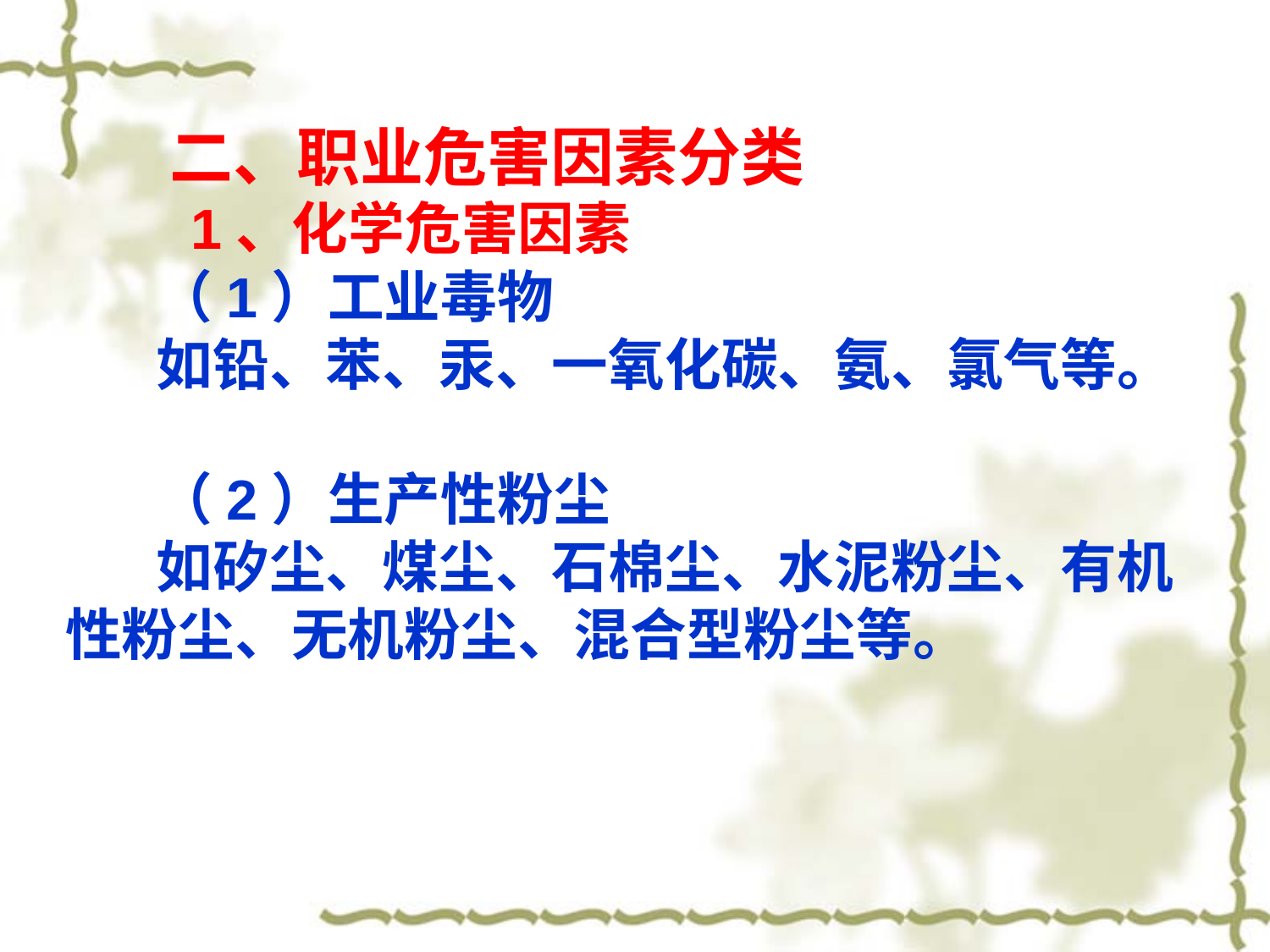

二、职业危害因素分类
        1、化学危害因素
      （1）工业毒物
      如铅、苯、汞、一氧化碳、氨、氯气等。

      （2）生产性粉尘
      如矽尘、煤尘、石棉尘、水泥粉尘、有机性粉尘、无机粉尘、混合型粉尘等。

41